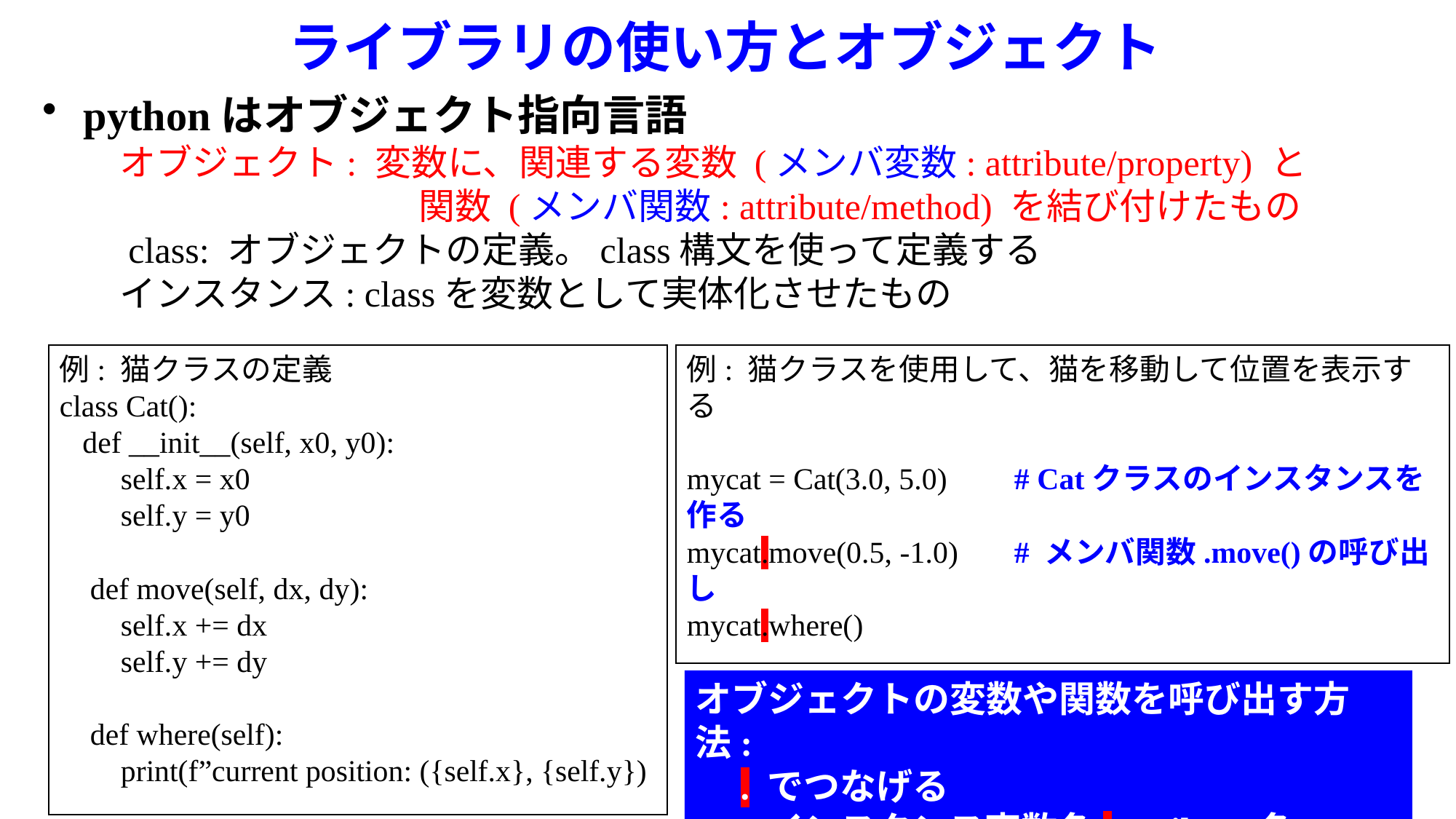

# ライブラリの使い方とオブジェクト
pythonはオブジェクト指向言語
　オブジェクト: 変数に、関連する変数 (メンバ変数: attribute/property) と
　　　　　　　　　 関数 (メンバ関数: attribute/method) を結び付けたもの
　class: オブジェクトの定義。class構文を使って定義する
　インスタンス: classを変数として実体化させたもの

例: 猫クラスの定義
class Cat():
   def __init__(self, x0, y0):
        self.x = x0
        self.y = y0

    def move(self, dx, dy):
        self.x += dx
        self.y += dy

    def where(self):
        print(f”current position: ({self.x}, {self.y})

例: 猫クラスを使用して、猫を移動して位置を表示する

mycat = Cat(3.0, 5.0) 	# Catクラスのインスタンスを作る
mycat.move(0.5, -1.0)	# メンバ関数.move()の呼び出し
mycat.where()

出力結果：
current position: (3.5, 4.0)
オブジェクトの変数や関数を呼び出す方法:
　. でつなげる
　　インスタンス変数名.attribute名